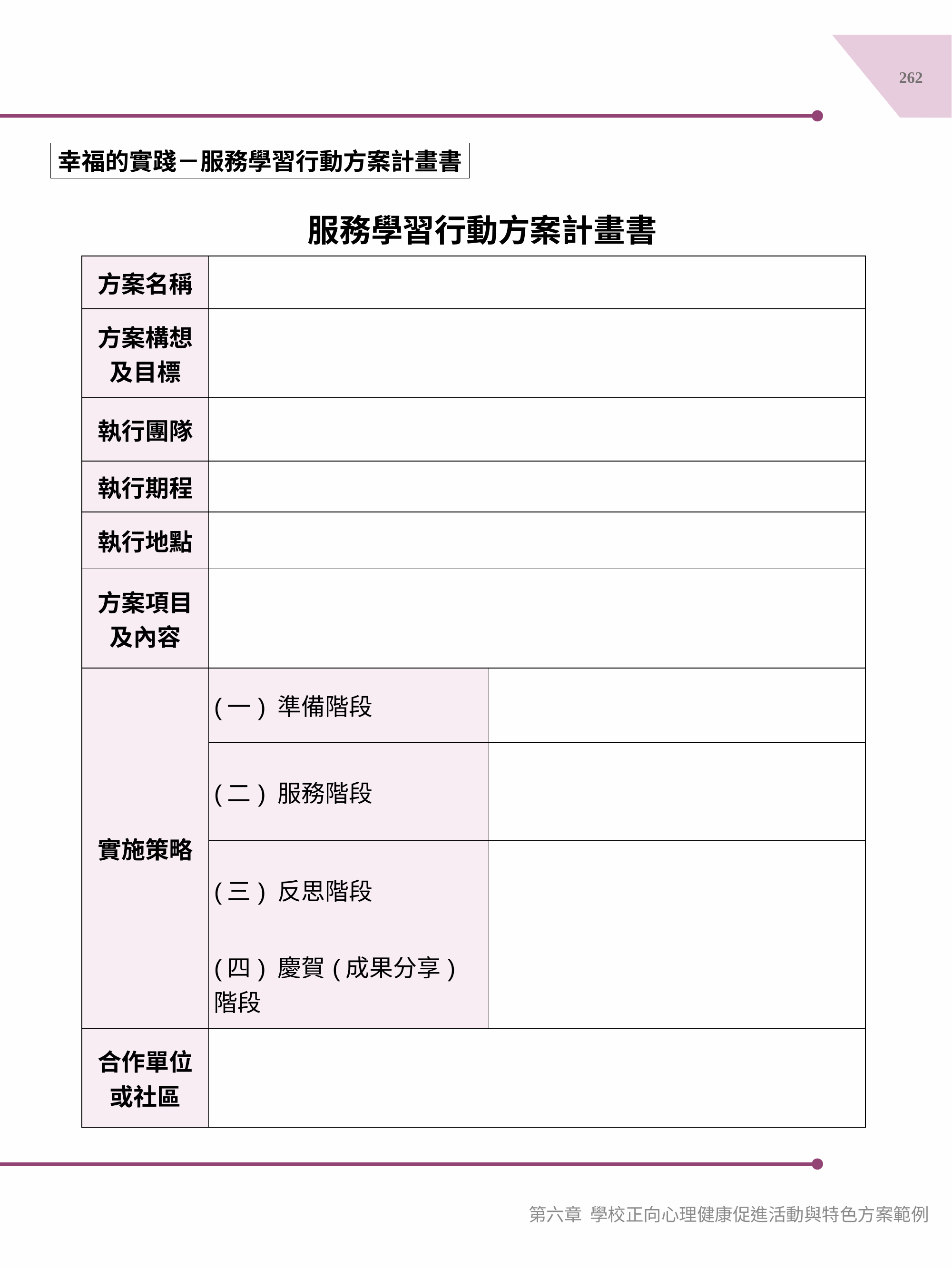

262
幸福的實踐－服務學習行動方案計畫書
服務學習行動方案計畫書
| 方案名稱 |  |  |
| --- | --- | --- |
| 方案構想及目標 |  |  |
| 執行團隊 |  |  |
| 執行期程 |  |  |
| 執行地點 |  |  |
| 方案項目及內容 |  |  |
| 實施策略 | (一) 準備階段 |  |
|  | (二) 服務階段 |  |
|  | (三) 反思階段 |  |
|  | (四) 慶賀(成果分享)階段 |  |
| 合作單位或社區 |  |  |
第六章  學校正向心理健康促進活動與特色方案範例